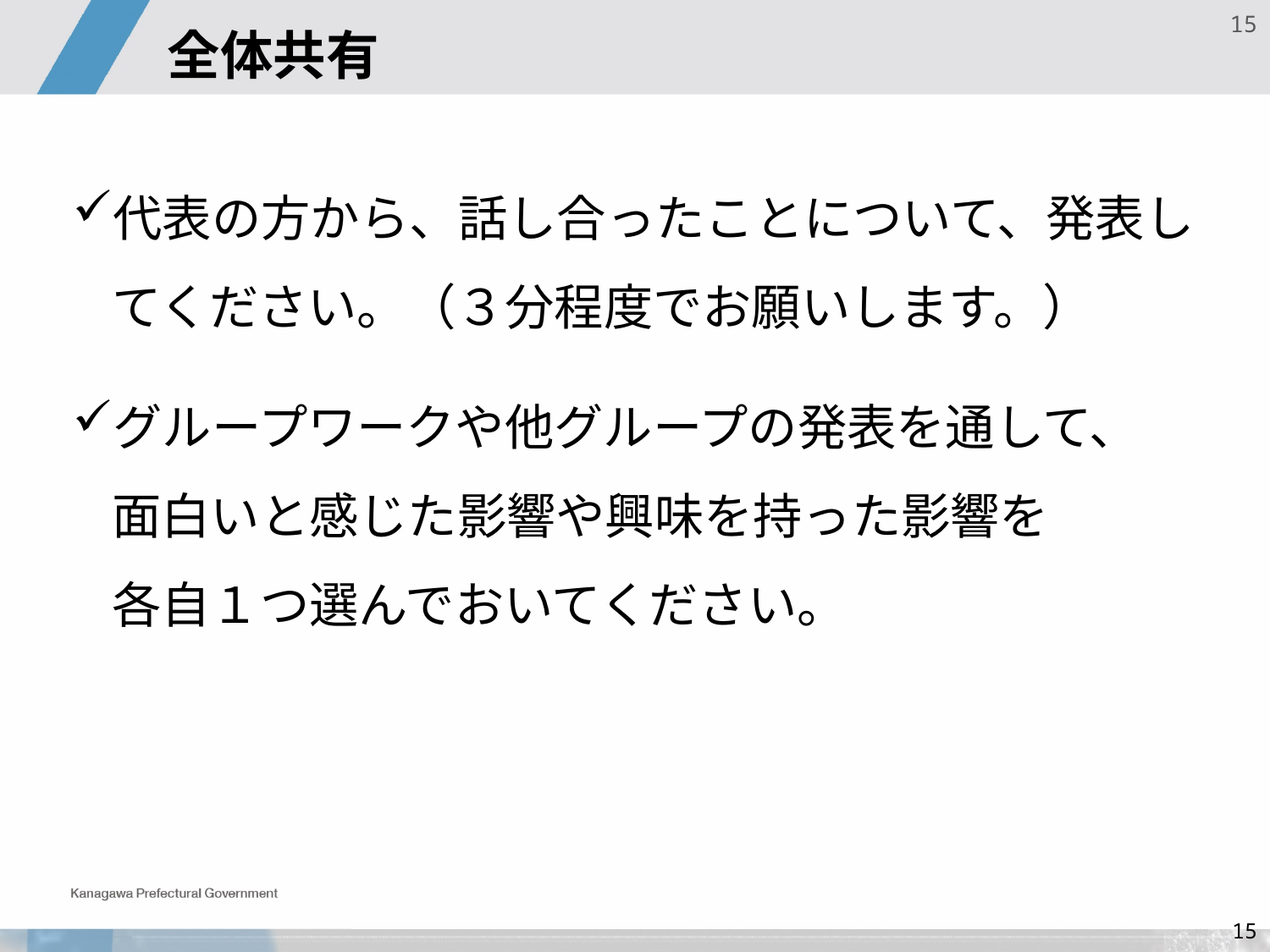

15
# 全体共有
代表の方から、話し合ったことについて、発表してください。（３分程度でお願いします。）
グループワークや他グループの発表を通して、
面白いと感じた影響や興味を持った影響を
各自１つ選んでおいてください。
15